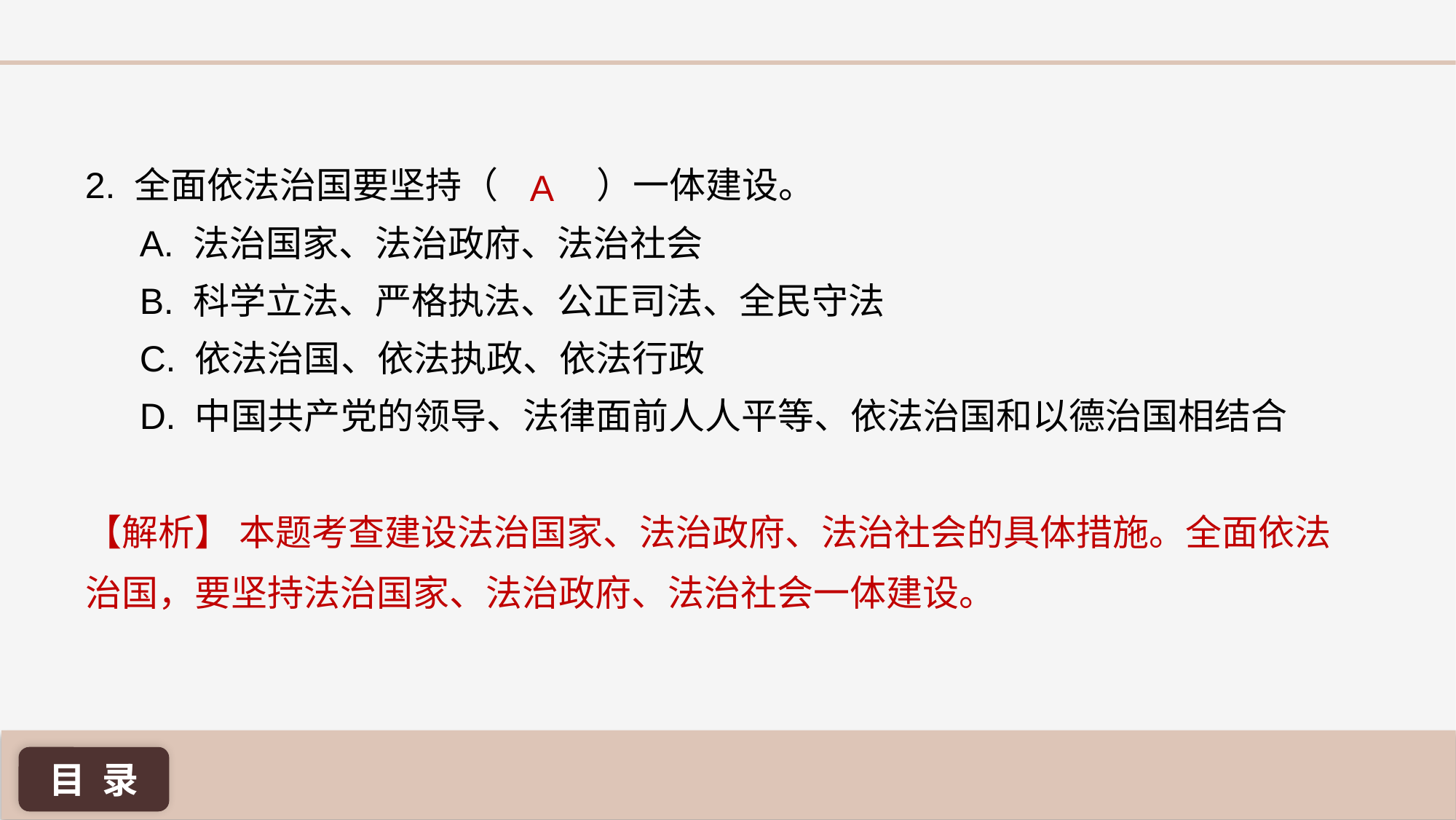

A
2. 全面依法治国要坚持（            ）一体建设。
A. 法治国家、法治政府、法治社会
B. 科学立法、严格执法、公正司法、全民守法
C. 依法治国、依法执政、依法行政
D. 中国共产党的领导、法律面前人人平等、依法治国和以德治国相结合
【解析】 本题考查建设法治国家、法治政府、法治社会的具体措施。全面依法治国，要坚持法治国家、法治政府、法治社会一体建设。